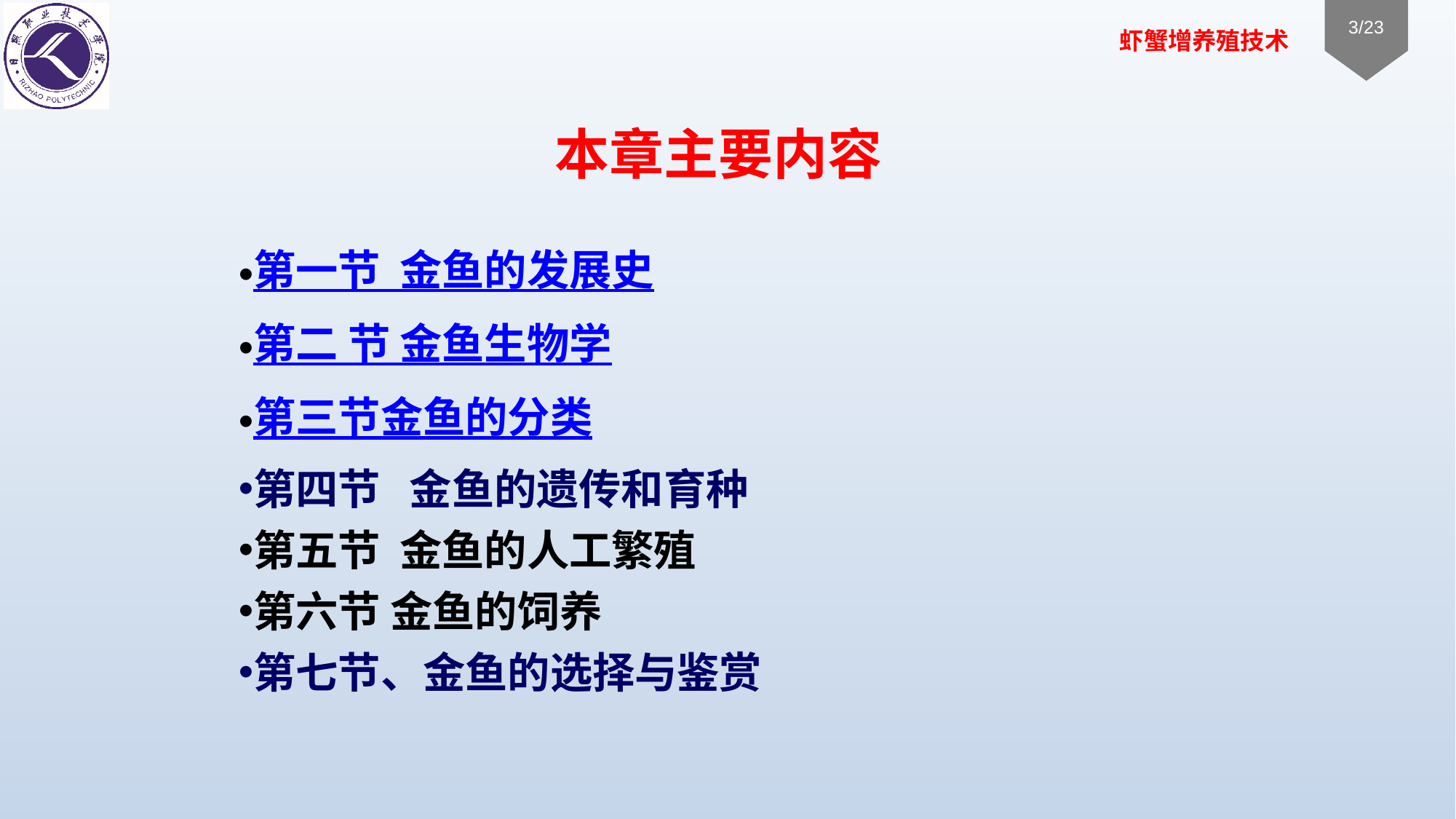

# 本章主要内容
第一节  金鱼的发展史
第	二 节 金鱼生物学
第三节	金鱼的分类
第四节   金鱼的遗传和育种
第五节  金鱼的人工繁殖
第六节 金鱼的饲养
第七节、金鱼的选择与鉴赏